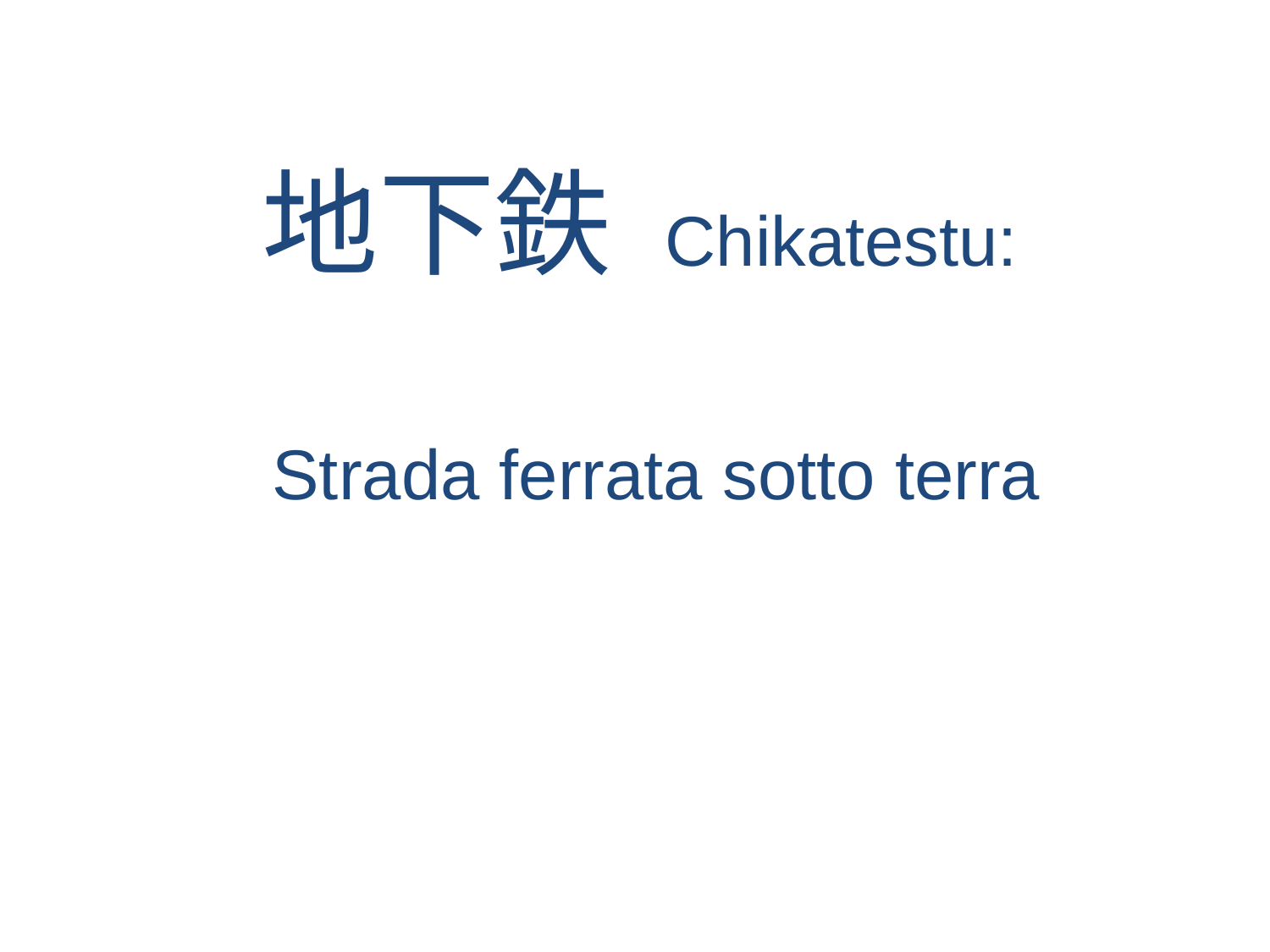

# 地下鉄 Chikatestu: Strada ferrata sotto terra Metropolitana!